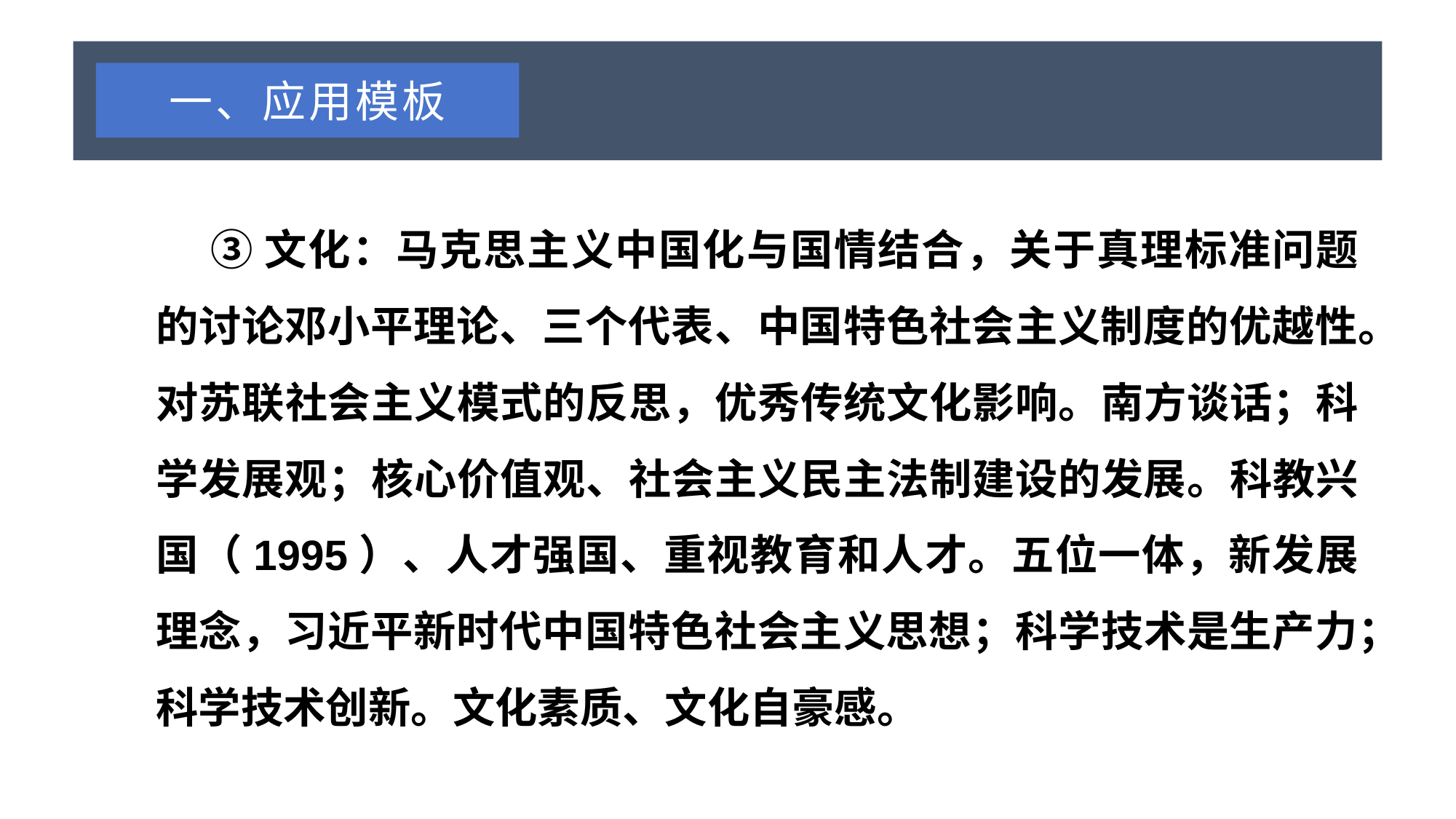

一、应用模板
③文化：马克思主义中国化与国情结合，关于真理标准问题的讨论邓小平理论、三个代表、中国特色社会主义制度的优越性。对苏联社会主义模式的反思，优秀传统文化影响。南方谈话；科学发展观；核心价值观、社会主义民主法制建设的发展。科教兴国（1995）、人才强国、重视教育和人才。五位一体，新发展理念，习近平新时代中国特色社会主义思想；科学技术是生产力；科学技术创新。文化素质、文化自豪感。